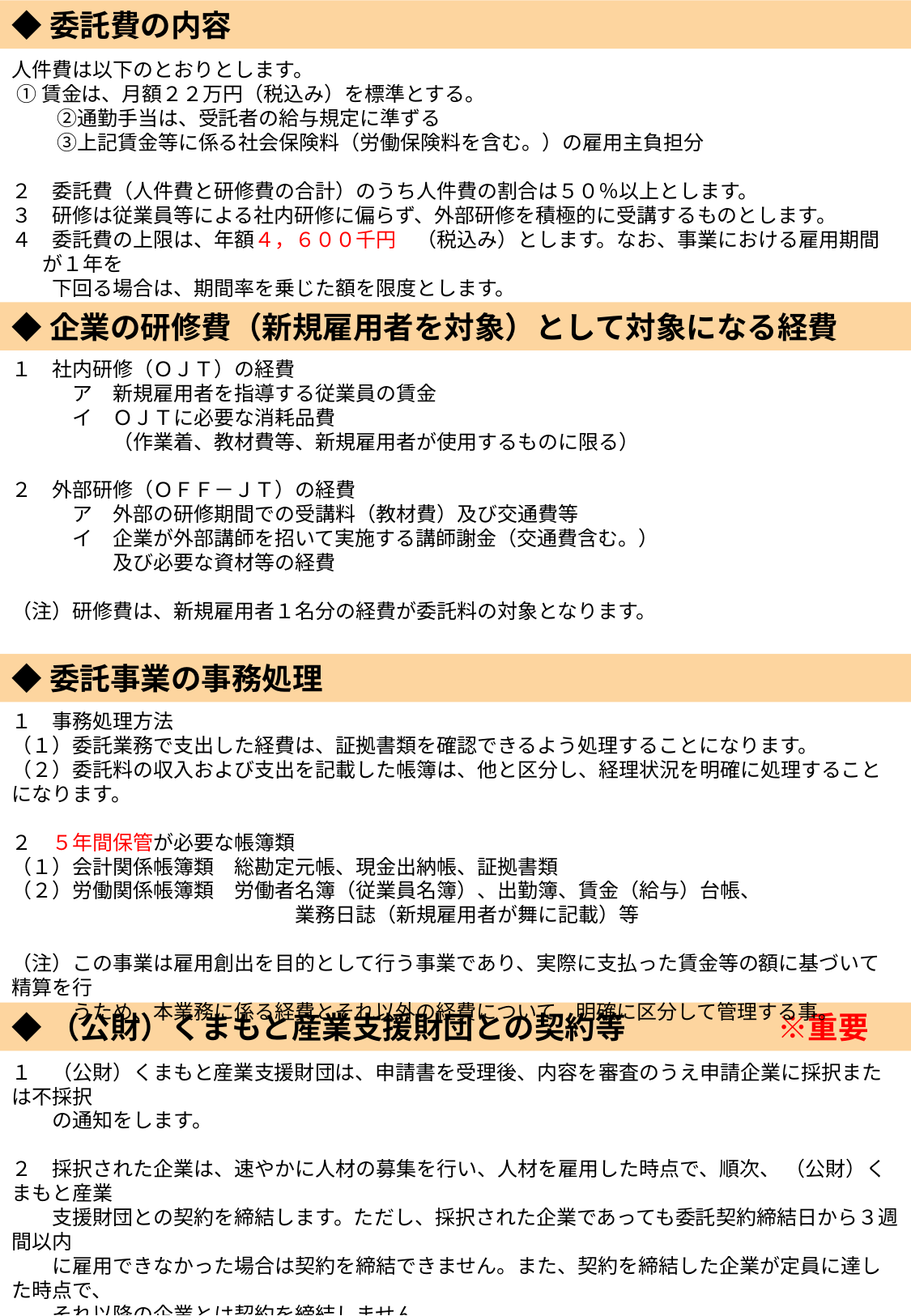

◆委託費の内容
人件費は以下のとおりとします。
 ①賃金は、月額２２万円（税込み）を標準とする。
　　 ②通勤手当は、受託者の給与規定に準ずる
　　 ③上記賃金等に係る社会保険料（労働保険料を含む。）の雇用主負担分

２　委託費（人件費と研修費の合計）のうち人件費の割合は５０％以上とします。
３　研修は従業員等による社内研修に偏らず、外部研修を積極的に受講するものとします。
４　委託費の上限は、年額４，６００千円　（税込み）とします。なお、事業における雇用期間が１年を
　　下回る場合は、期間率を乗じた額を限度とします。

◆企業の研修費（新規雇用者を対象）として対象になる経費
１　社内研修（ＯＪＴ）の経費
　　　ア　新規雇用者を指導する従業員の賃金
　　　イ　ＯＪＴに必要な消耗品費
　　　　　（作業着、教材費等、新規雇用者が使用するものに限る）

２　外部研修（ＯＦＦ－ＪＴ）の経費
　　　ア　外部の研修期間での受講料（教材費）及び交通費等
　　　イ　企業が外部講師を招いて実施する講師謝金（交通費含む。）
　　　　　及び必要な資材等の経費

（注）研修費は、新規雇用者１名分の経費が委託料の対象となります。
◆委託事業の事務処理
１　事務処理方法
（１）委託業務で支出した経費は、証拠書類を確認できるよう処理することになります。
（２）委託料の収入および支出を記載した帳簿は、他と区分し、経理状況を明確に処理することになります。

２　５年間保管が必要な帳簿類
（１）会計関係帳簿類　総勘定元帳、現金出納帳、証拠書類
（２）労働関係帳簿類　労働者名簿（従業員名簿）、出勤簿、賃金（給与）台帳、
　　　　　　　　　　　　　　業務日誌（新規雇用者が舞に記載）等

（注）この事業は雇用創出を目的として行う事業であり、実際に支払った賃金等の額に基づいて精算を行
　　　うため、本業務に係る経費とそれ以外の経費について、明確に区分して管理する事。
◆（公財）くまもと産業支援財団との契約等　　　　　※重要
１　（公財）くまもと産業支援財団は、申請書を受理後、内容を審査のうえ申請企業に採択または不採択
　　の通知をします。

２　採択された企業は、速やかに人材の募集を行い、人材を雇用した時点で、順次、 （公財）くまもと産業
　　支援財団との契約を締結します。ただし、採択された企業であっても委託契約締結日から３週間以内
　　に雇用できなかった場合は契約を締結できません。また、契約を締結した企業が定員に達した時点で、
　　それ以降の企業とは契約を締結しません。

３　本事業は平成２７年度分（委託契約締結日から平成２８年２月２９日まで）の契約を締結します。